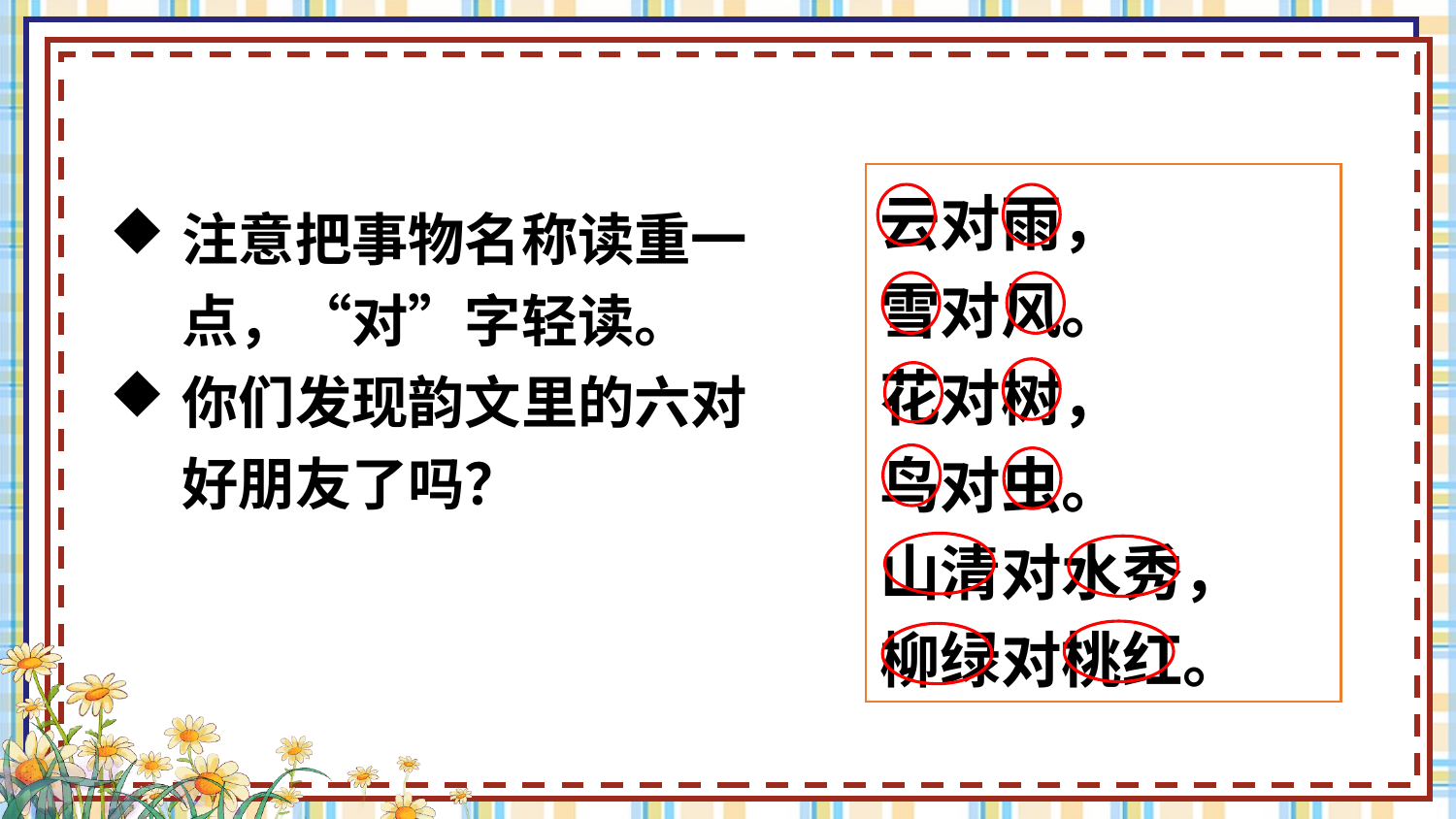

云对雨，
雪对风。
花对树，
鸟对虫。
山清对水秀，
柳绿对桃红。
注意把事物名称读重一点，“对”字轻读。
你们发现韵文里的六对好朋友了吗？